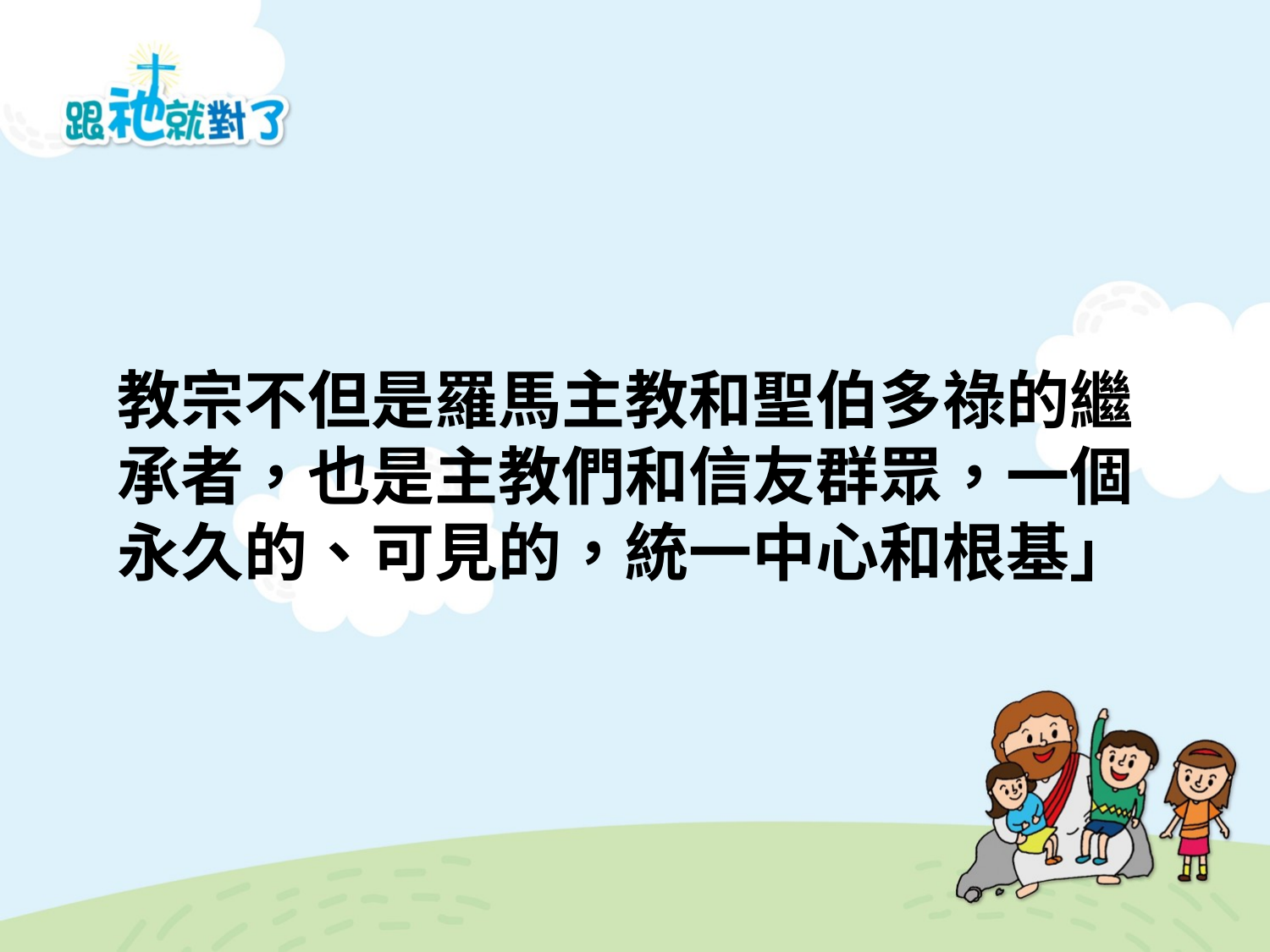

教宗不但是羅馬主教和聖伯多祿的繼承者，也是主教們和信友群眾，一個永久的、可見的，統一中心和根基」